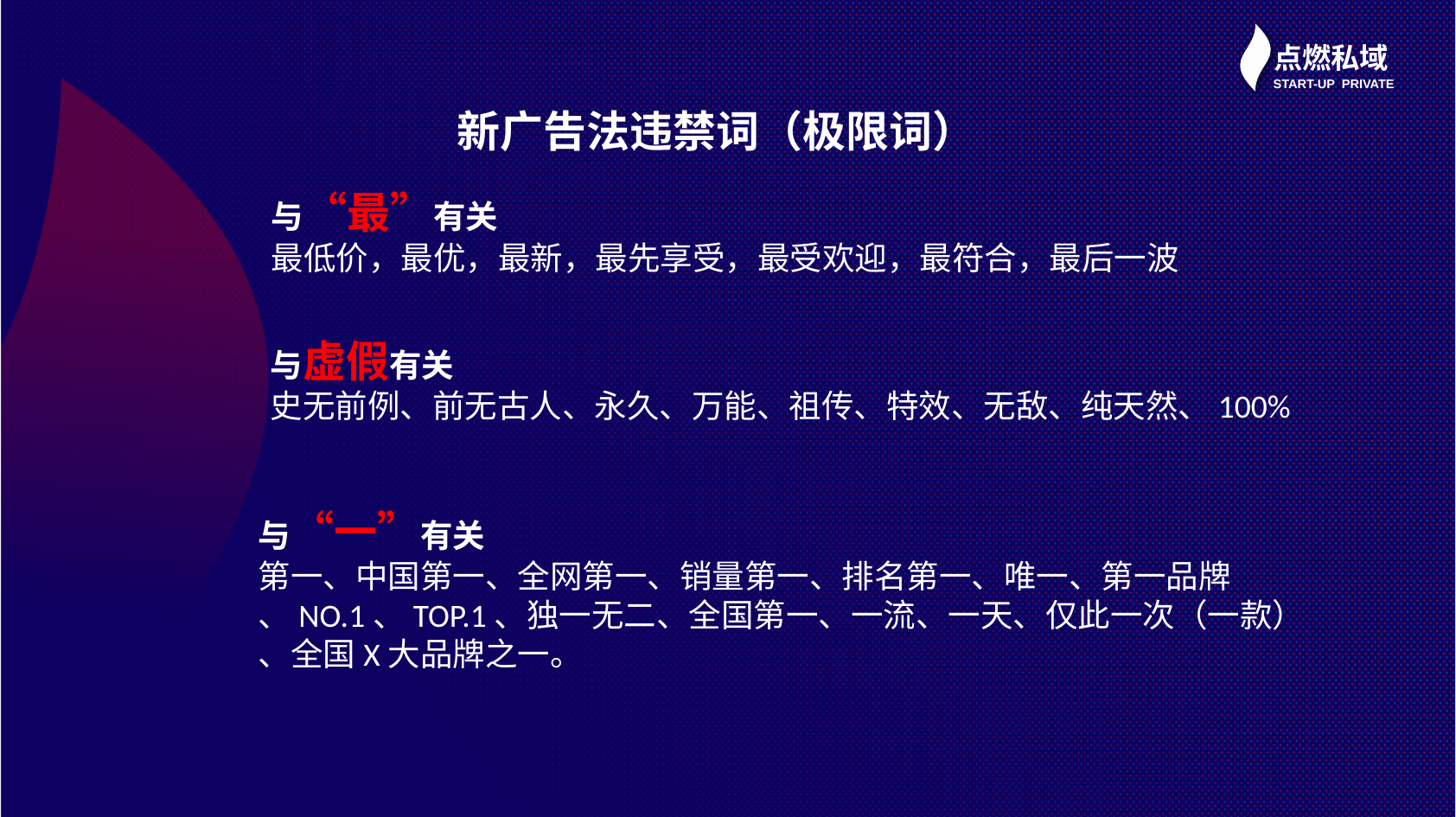

新广告法违禁词（极限词）
与“最”有关
最低价，最优，最新，最先享受，最受欢迎，最符合，最后一波

与虚假有关
史无前例、前无古人、永久、万能、祖传、特效、无敌、纯天然、100%

与“一”有关
第一、中国第一、全网第一、销量第一、排名第一、唯一、第一品牌
、NO.1、TOP.1、独一无二、全国第一、一流、一天、仅此一次（一款）
、全国X大品牌之一。